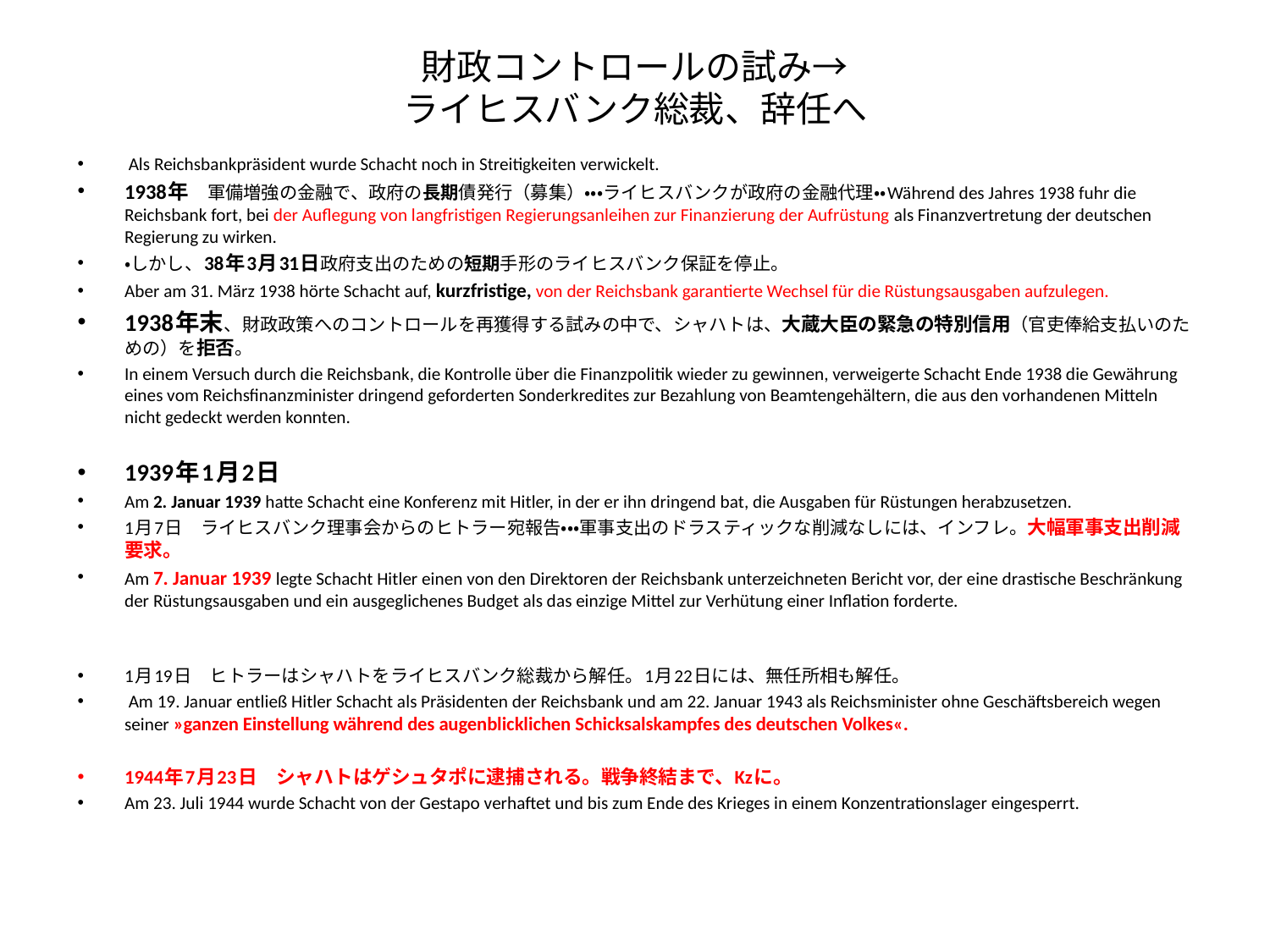

# 財政コントロールの試み→ ライヒスバンク総裁、辞任へ
 Als Reichsbankpräsident wurde Schacht noch in Streitigkeiten verwickelt.
1938年　軍備増強の金融で、政府の長期債発行（募集）・・・ライヒスバンクが政府の金融代理・・Während des Jahres 1938 fuhr die Reichsbank fort, bei der Auflegung von langfristigen Regierungsanleihen zur Finanzierung der Aufrüstung als Finanzvertretung der deutschen Regierung zu wirken.
・しかし、38年3月31日政府支出のための短期手形のライヒスバンク保証を停止。
Aber am 31. März 1938 hörte Schacht auf, kurzfristige, von der Reichsbank garantierte Wechsel für die Rüstungsausgaben aufzulegen.
1938年末、財政政策へのコントロールを再獲得する試みの中で、シャハトは、大蔵大臣の緊急の特別信用（官吏俸給支払いのための）を拒否。
In einem Versuch durch die Reichsbank, die Kontrolle über die Finanzpolitik wieder zu gewinnen, verweigerte Schacht Ende 1938 die Gewährung eines vom Reichsfinanzminister dringend geforderten Sonderkredites zur Bezahlung von Beamtengehältern, die aus den vorhandenen Mitteln nicht gedeckt werden konnten.

1939年1月2日
Am 2. Januar 1939 hatte Schacht eine Konferenz mit Hitler, in der er ihn dringend bat, die Ausgaben für Rüstungen herabzusetzen.
1月7日　ライヒスバンク理事会からのヒトラー宛報告・・・軍事支出のドラスティックな削減なしには、インフレ。大幅軍事支出削減要求。
Am 7. Januar 1939 legte Schacht Hitler einen von den Direktoren der Reichsbank unterzeichneten Bericht vor, der eine drastische Beschränkung der Rüstungsausgaben und ein ausgeglichenes Budget als das einzige Mittel zur Verhütung einer Inflation forderte.

1月19日　ヒトラーはシャハトをライヒスバンク総裁から解任。1月22日には、無任所相も解任。
 Am 19. Januar entließ Hitler Schacht als Präsidenten der Reichsbank und am 22. Januar 1943 als Reichsminister ohne Geschäftsbereich wegen seiner »ganzen Einstellung während des augenblicklichen Schicksalskampfes des deutschen Volkes«.

1944年7月23日　シャハトはゲシュタポに逮捕される。戦争終結まで、Kzに。
Am 23. Juli 1944 wurde Schacht von der Gestapo verhaftet und bis zum Ende des Krieges in einem Konzentrationslager eingesperrt.